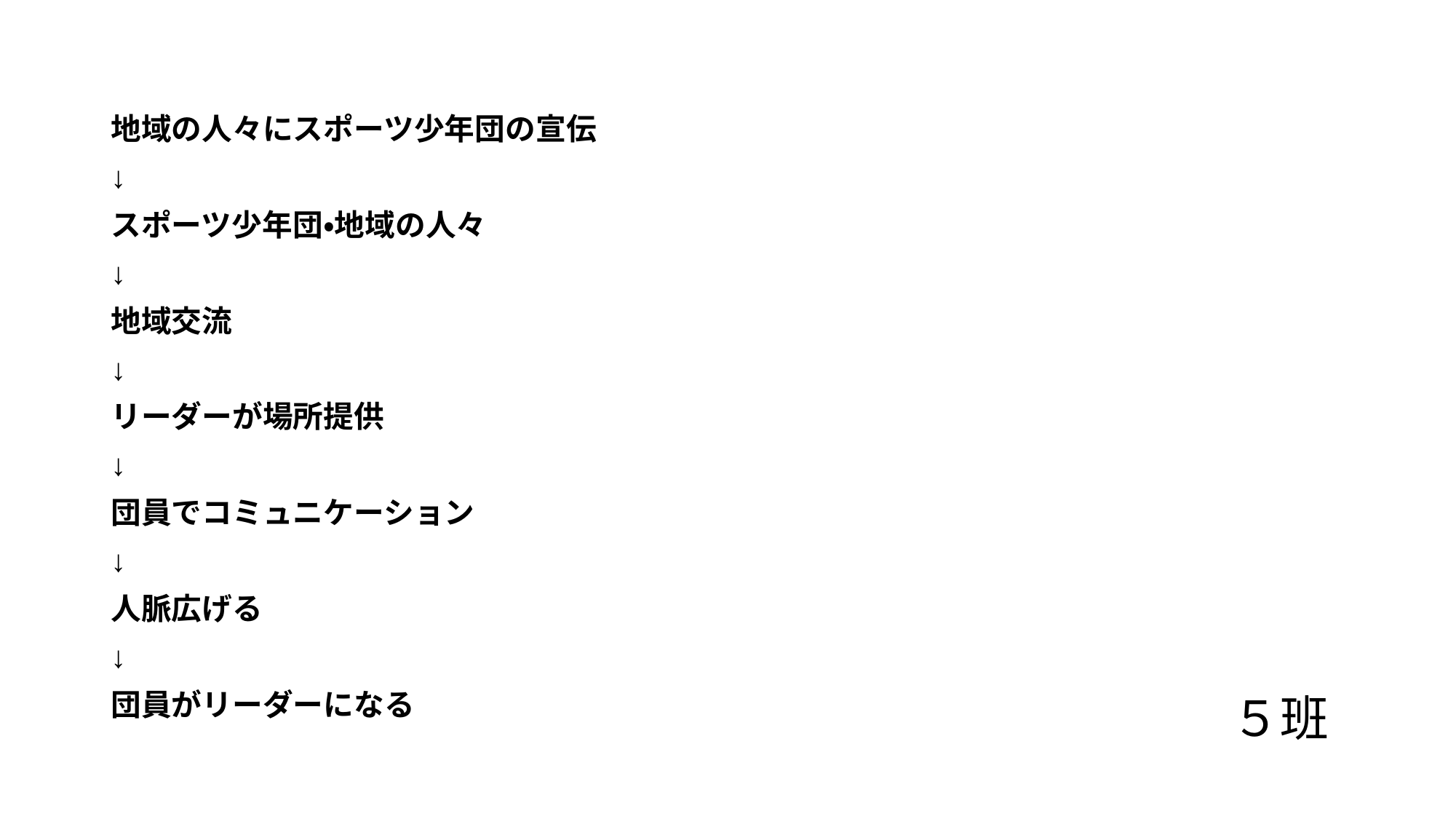

地域の人々にスポーツ少年団の宣伝
↓
スポーツ少年団・地域の人々
↓
地域交流
↓
リーダーが場所提供
↓
団員でコミュニケーション
↓
人脈広げる
↓
団員がリーダーになる
５班